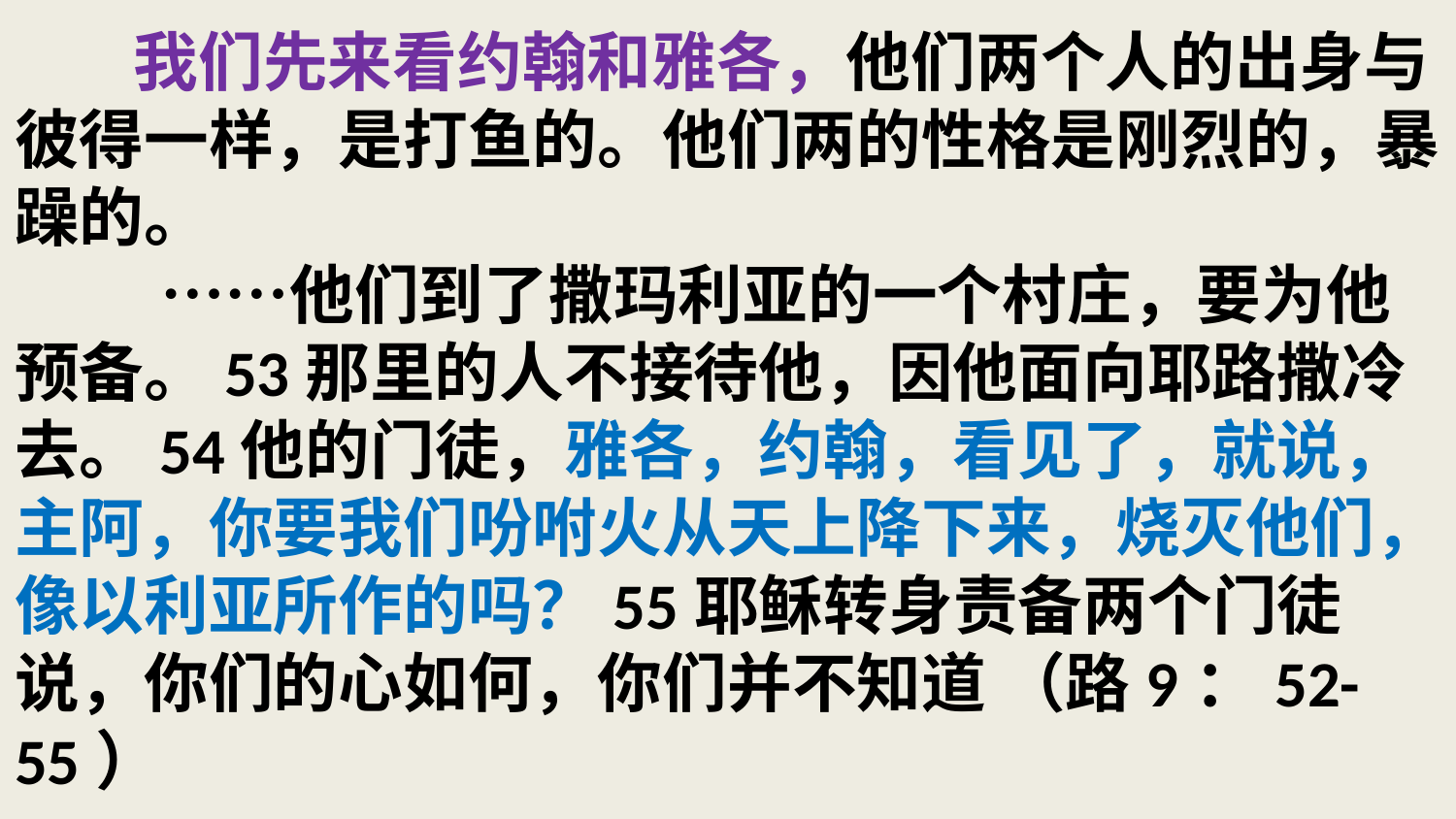

# 我们先来看约翰和雅各，他们两个人的出身与彼得一样，是打鱼的。他们两的性格是刚烈的，暴躁的。 ……他们到了撒玛利亚的一个村庄，要为他预备。53那里的人不接待他，因他面向耶路撒冷去。54他的门徒，雅各，约翰，看见了，就说，主阿，你要我们吩咐火从天上降下来，烧灭他们，像以利亚所作的吗？55耶稣转身责备两个门徒说，你们的心如何，你们并不知道 （路9：52-55）